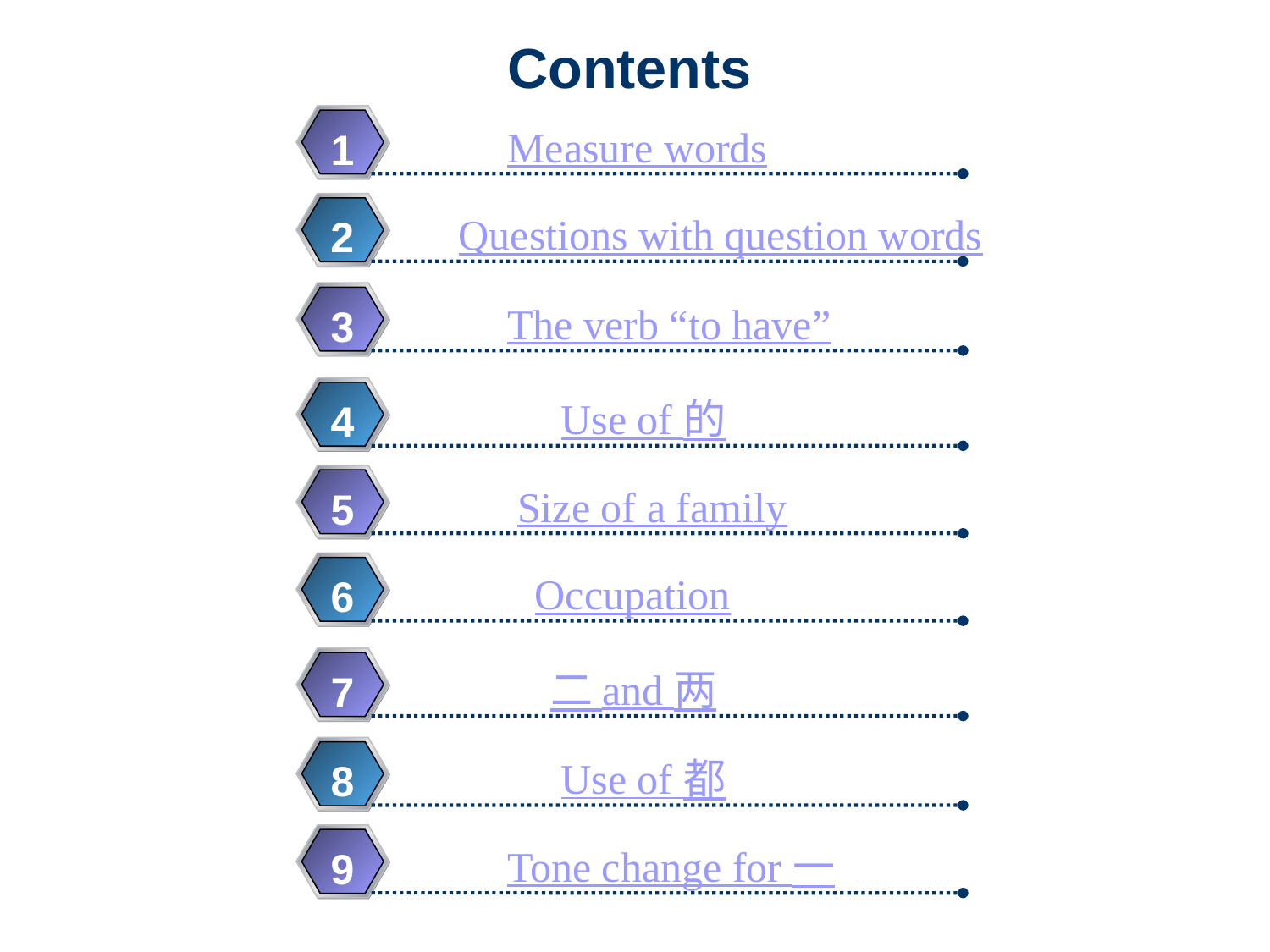

# Contents

Measure words
1

Questions with question words
2

The verb “to have”
3

Use of 的
4

 Size of a family
5

Occupation
6

二 and 两
7

Use of 都
8

Tone change for 一
9